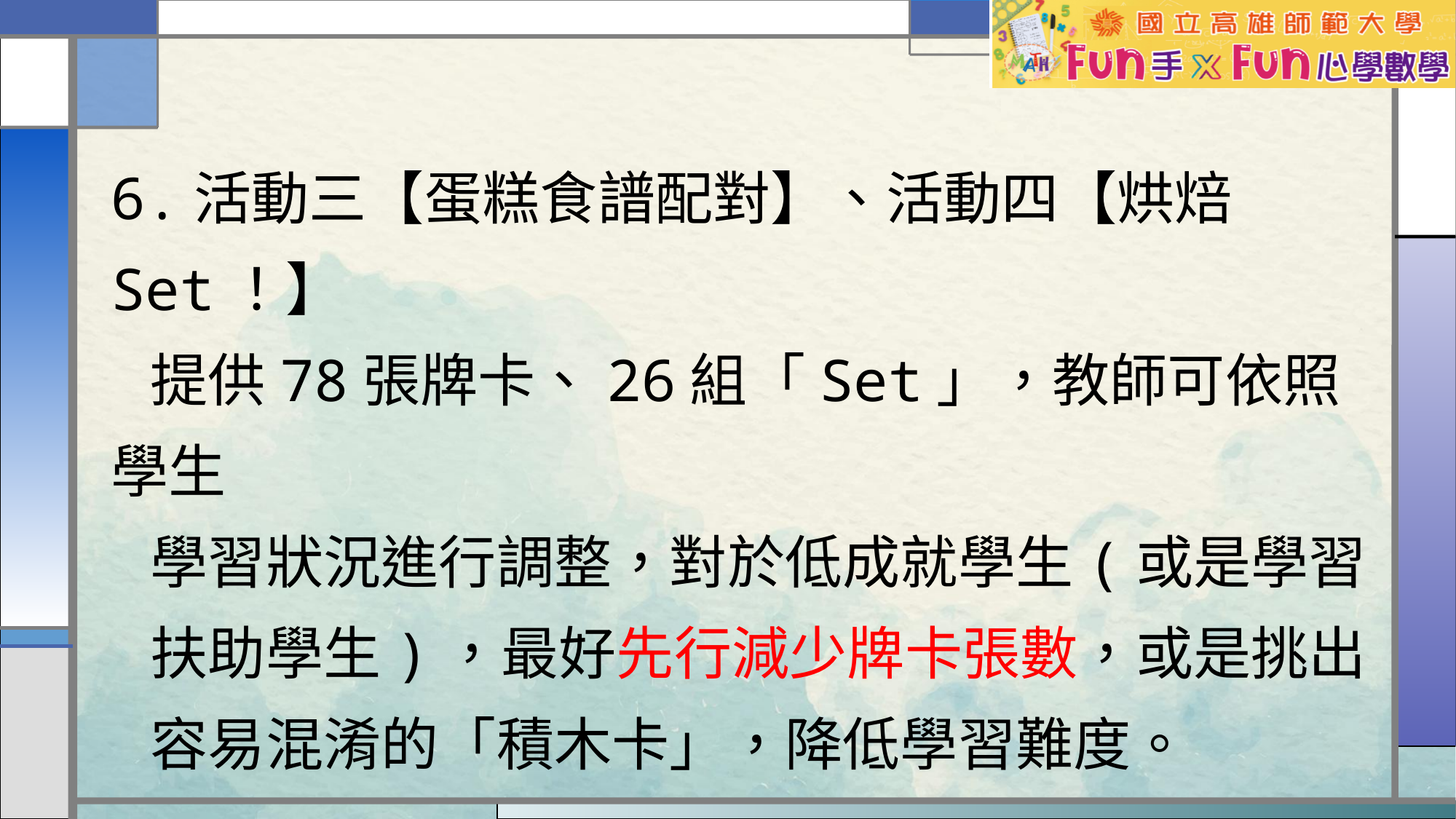

6.活動三【蛋糕食譜配對】、活動四【烘焙Set！】
  提供78張牌卡、26組「Set」，教師可依照學生
  學習狀況進行調整，對於低成就學生(或是學習
  扶助學生)，最好先行減少牌卡張數，或是挑出
  容易混淆的「積木卡」，降低學習難度。